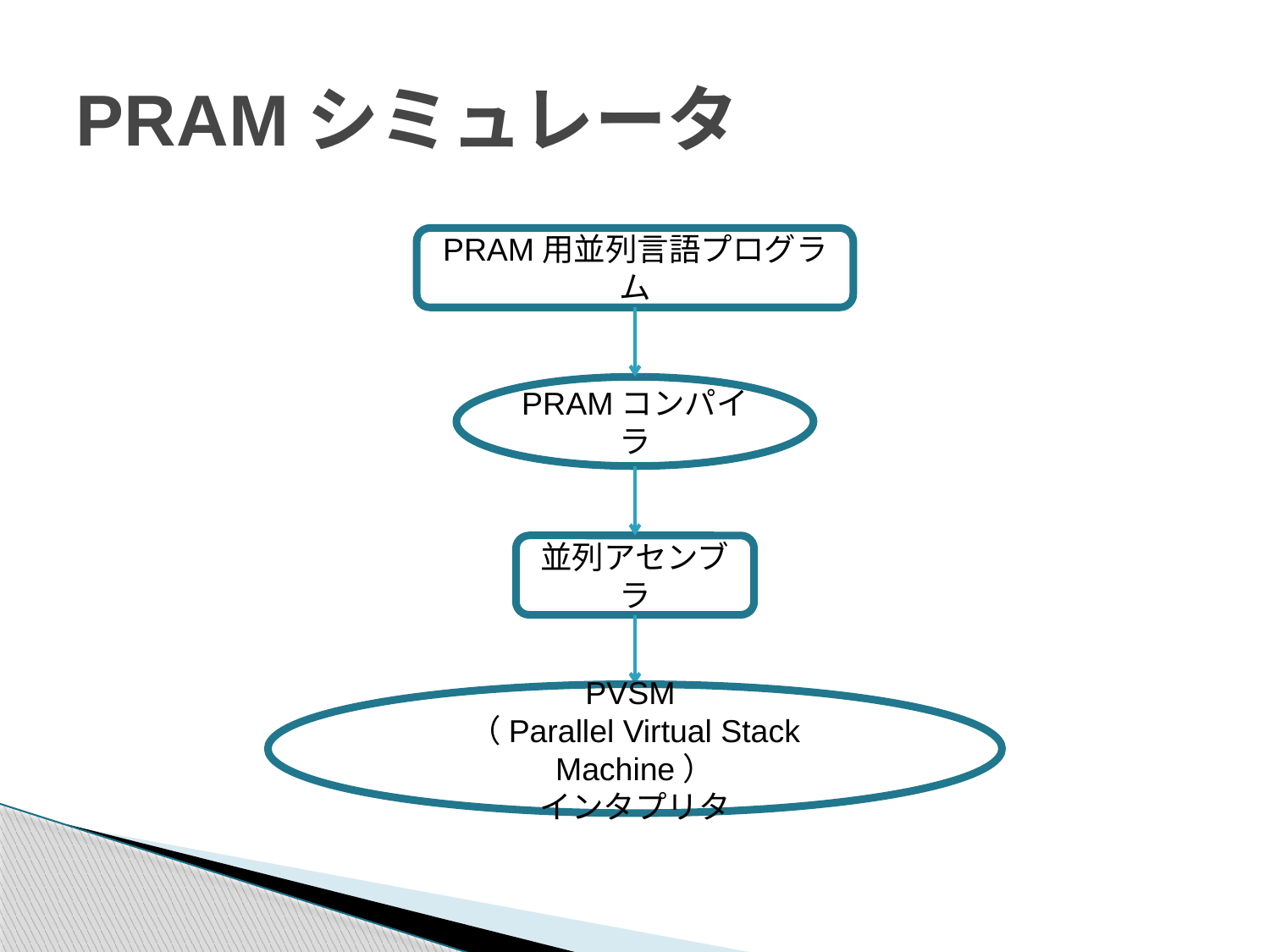

# PRAMシミュレータ
PRAM用並列言語プログラム
PRAMコンパイラ
並列アセンブラ
PVSM
（Parallel Virtual Stack Machine）
インタプリタ